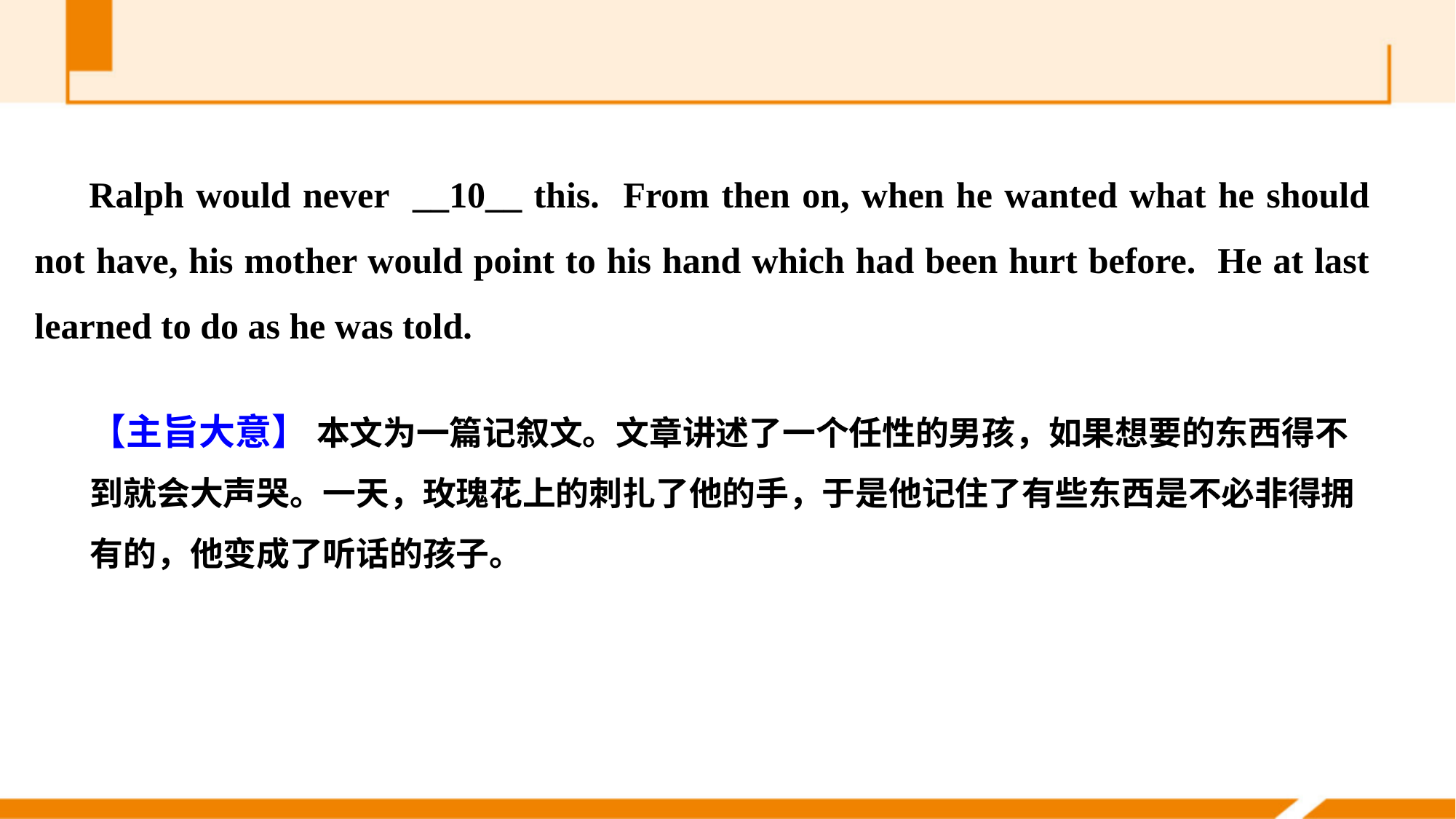

Ralph would never  __10__ this.  From then on, when he wanted what he should not have, his mother would point to his hand which had been hurt before.  He at last learned to do as he was told.
【主旨大意】 本文为一篇记叙文。文章讲述了一个任性的男孩，如果想要的东西得不到就会大声哭。一天，玫瑰花上的刺扎了他的手，于是他记住了有些东西是不必非得拥有的，他变成了听话的孩子。